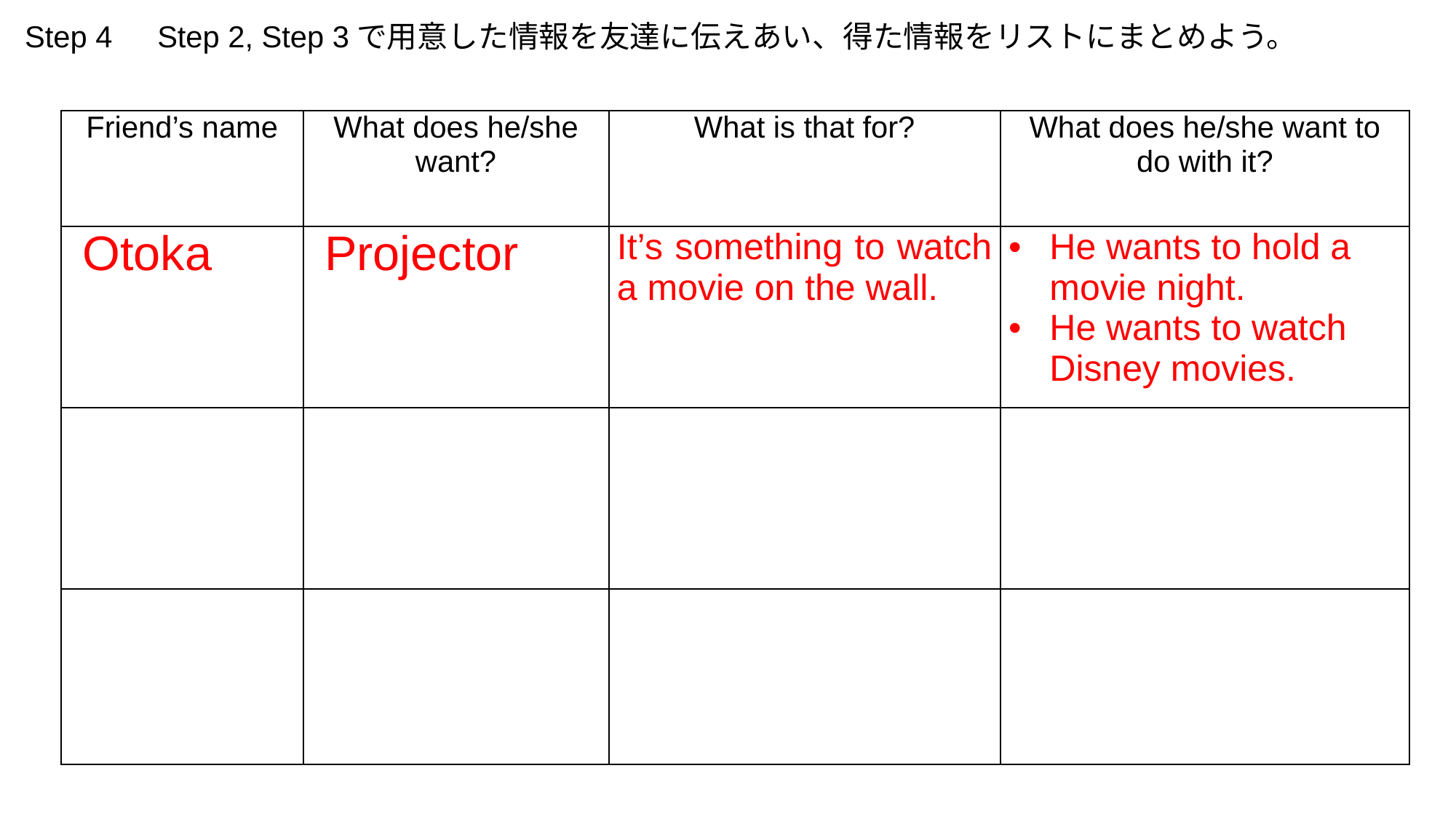

Step 4　Step 2, Step 3で用意した情報を友達に伝えあい、得た情報をリストにまとめよう。

| Friend’s name | What does he/she want? | What is that for? | What does he/she want to do with it? |
| --- | --- | --- | --- |
| Otoka | Projector | It’s something to watch a movie on the wall. | He wants to hold a movie night. He wants to watch Disney movies. |
|  |  |  |  |
|  |  |  |  |